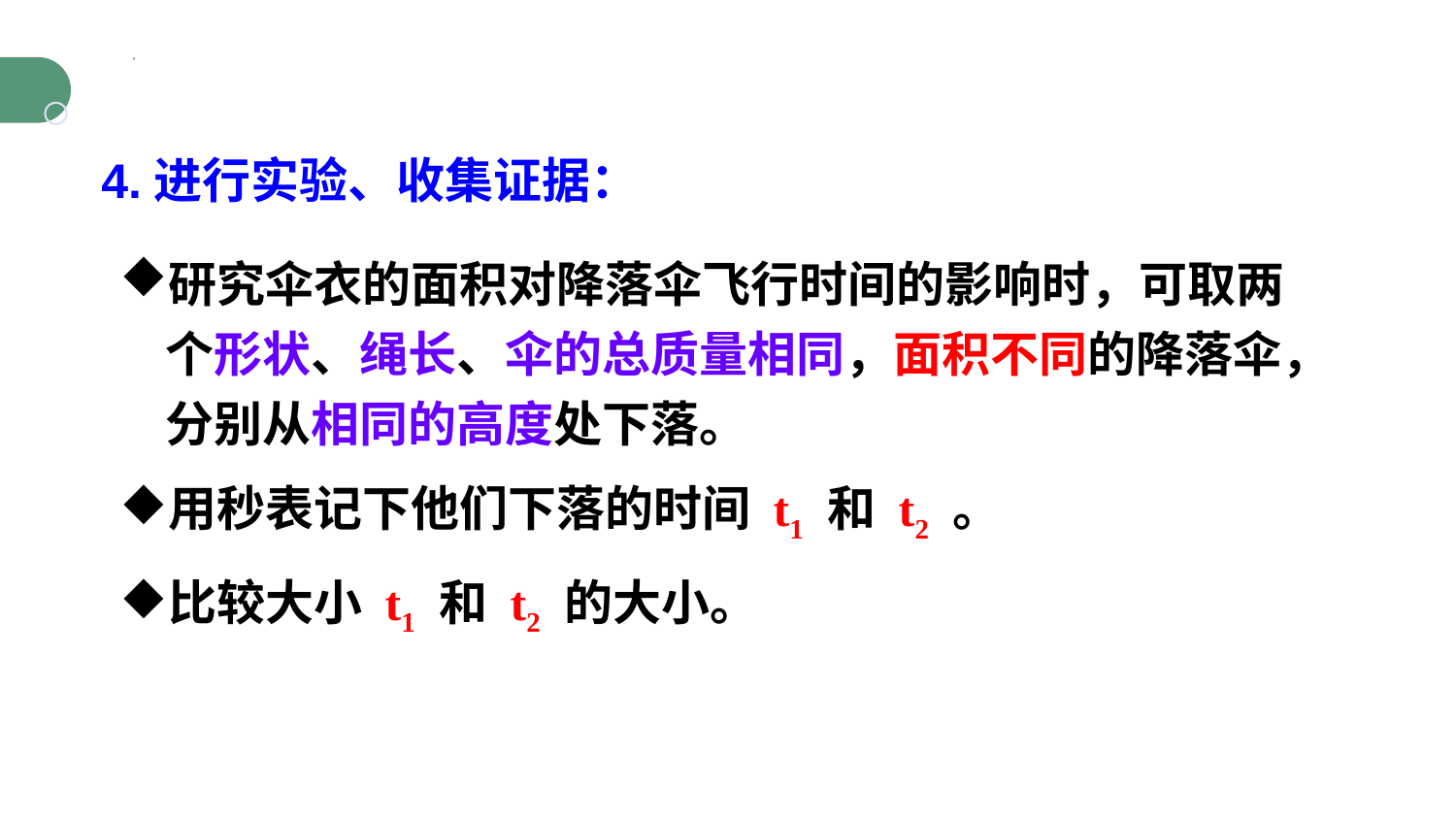

4.进行实验、收集证据：
研究伞衣的面积对降落伞飞行时间的影响时，可取两个形状、绳长、伞的总质量相同，面积不同的降落伞，分别从相同的高度处下落。
用秒表记下他们下落的时间 t1 和 t2 。
比较大小 t1 和 t2 的大小。